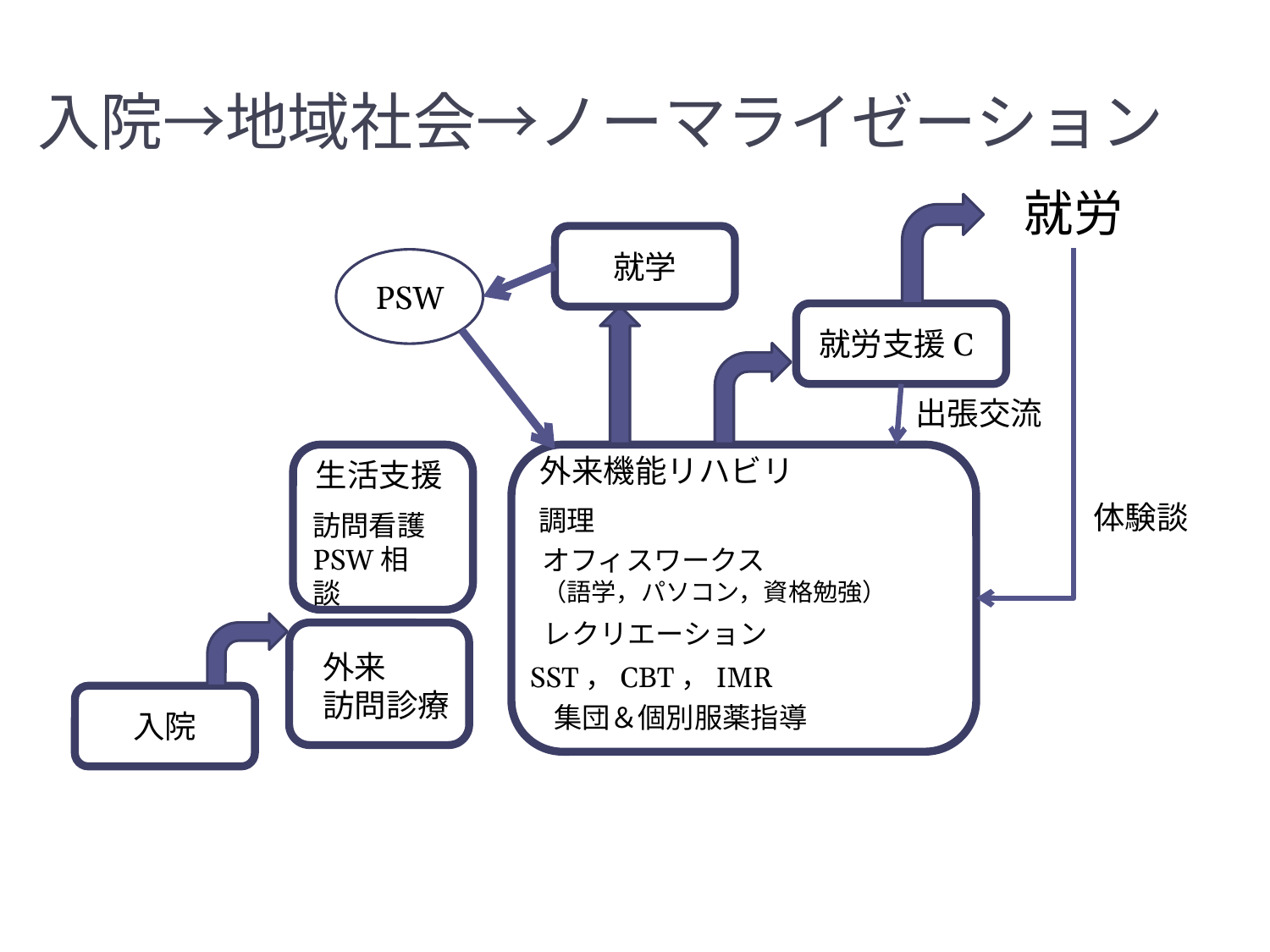

# 入院→地域社会→ノーマライゼーション
就労

就学
PSW

就労支援C

出張交流

生活支援

外来機能リハビリ

体験談
調理
訪問看護
PSW相談
オフィスワークス
（語学，パソコン，資格勉強）
レクリエーション

外来
訪問診療
SST，CBT，IMR

集団＆個別服薬指導
入院